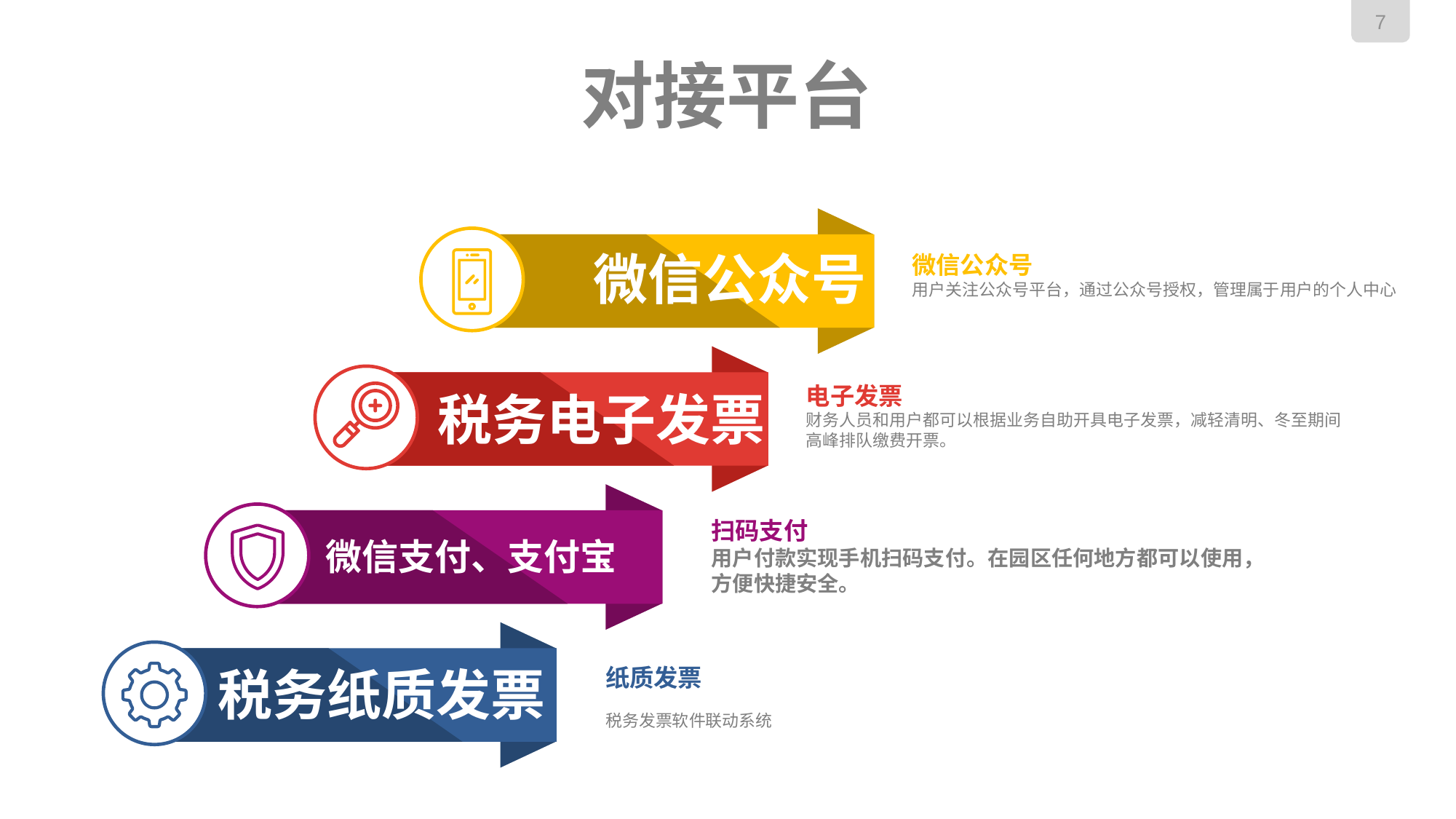

# 对接平台

微信公众号

微信公众号
用户关注公众号平台，通过公众号授权，管理属于用户的个人中心

电子发票
财务人员和用户都可以根据业务自助开具电子发票，减轻清明、冬至期间高峰排队缴费开票。

税务电子发票

扫码支付
用户付款实现手机扫码支付。在园区任何地方都可以使用，方便快捷安全。

微信支付、支付宝

税务纸质发票

纸质发票
税务发票软件联动系统